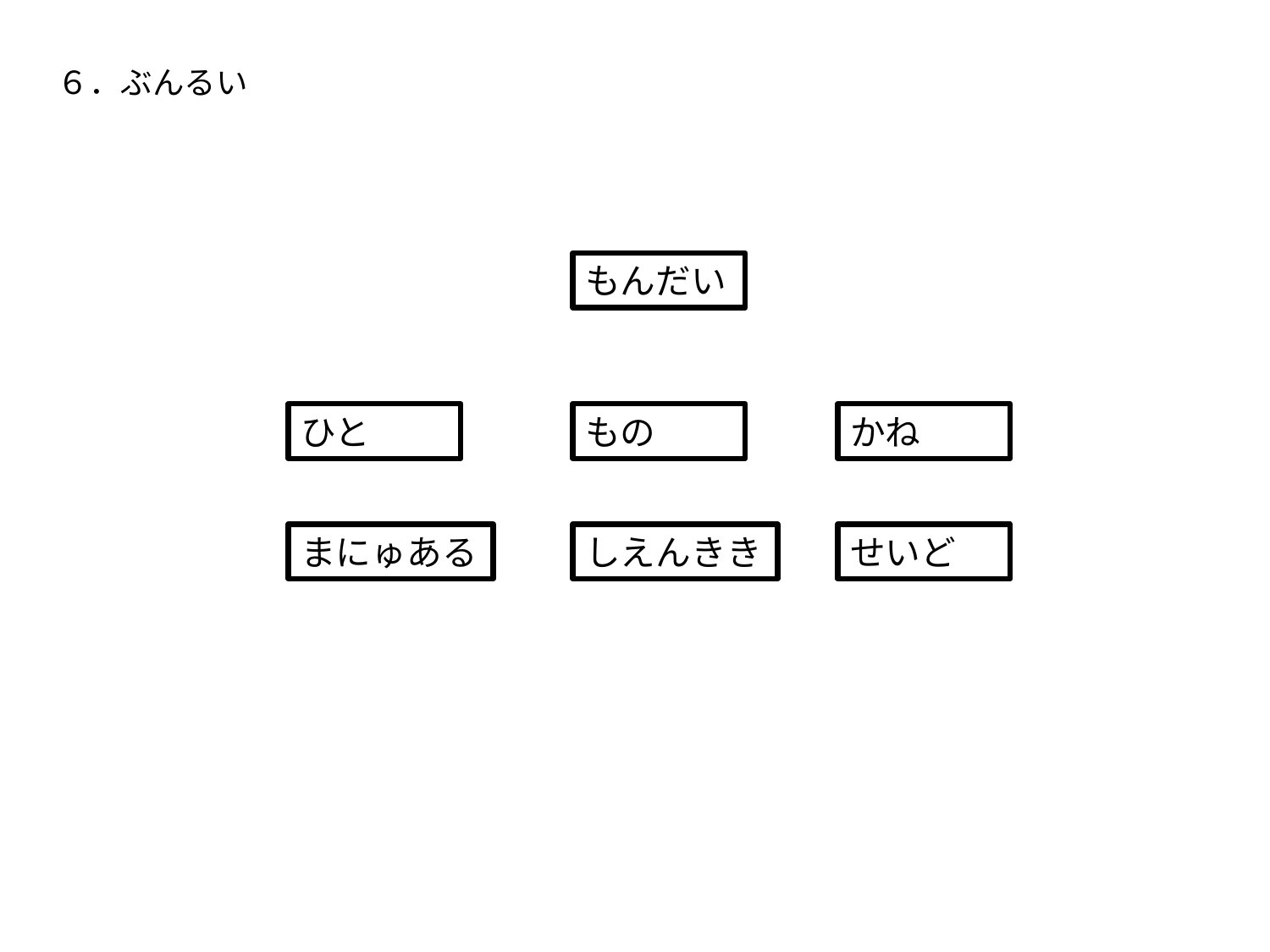

６．ぶんるい
もんだい
ひと
もの
かね
まにゅある
しえんきき
せいど